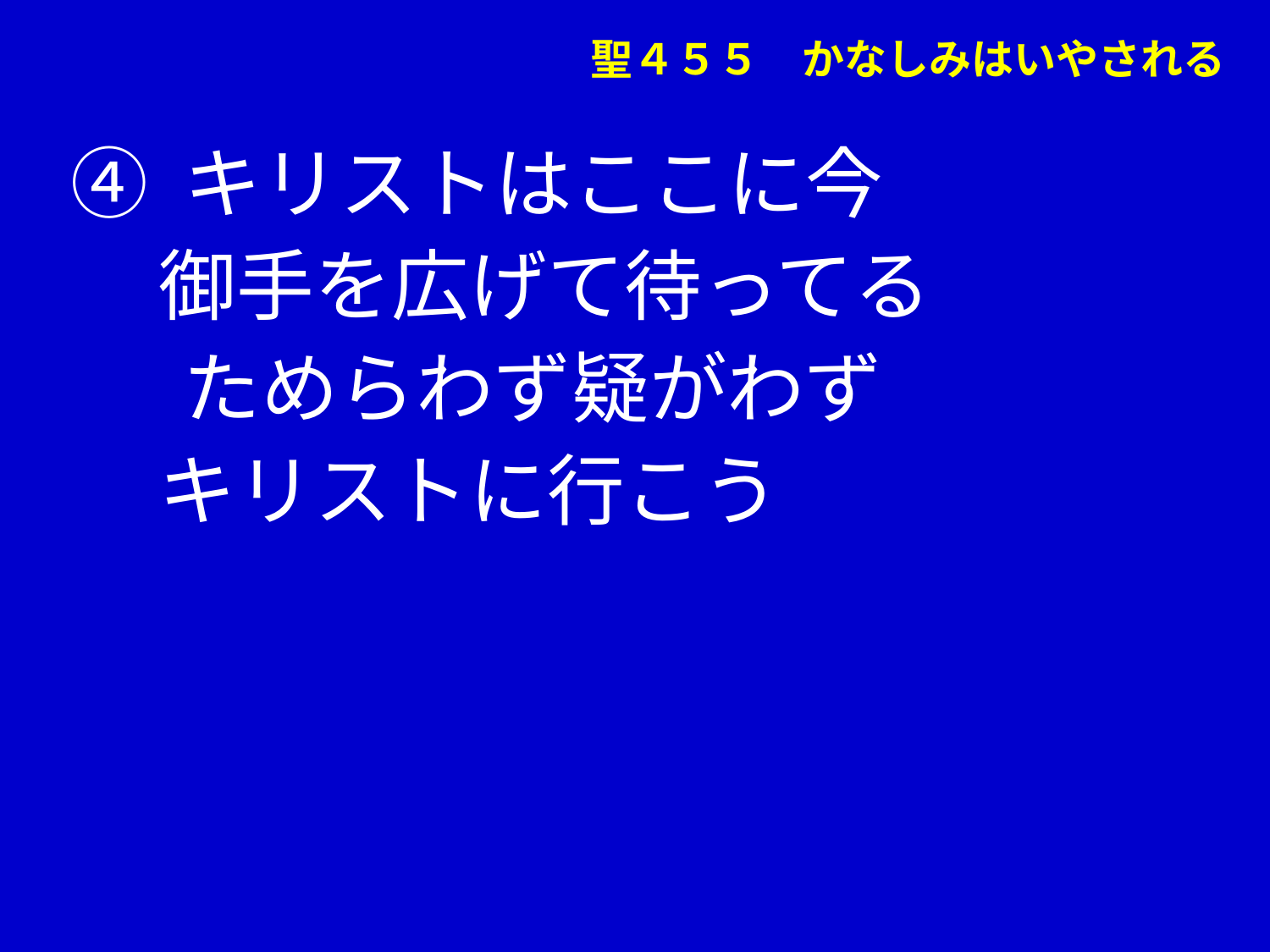

聖４５５　かなしみはいやされる
④ キリストはここに今
    御手を広げて待ってる
　  ためらわず疑がわず
    キリストに行こう